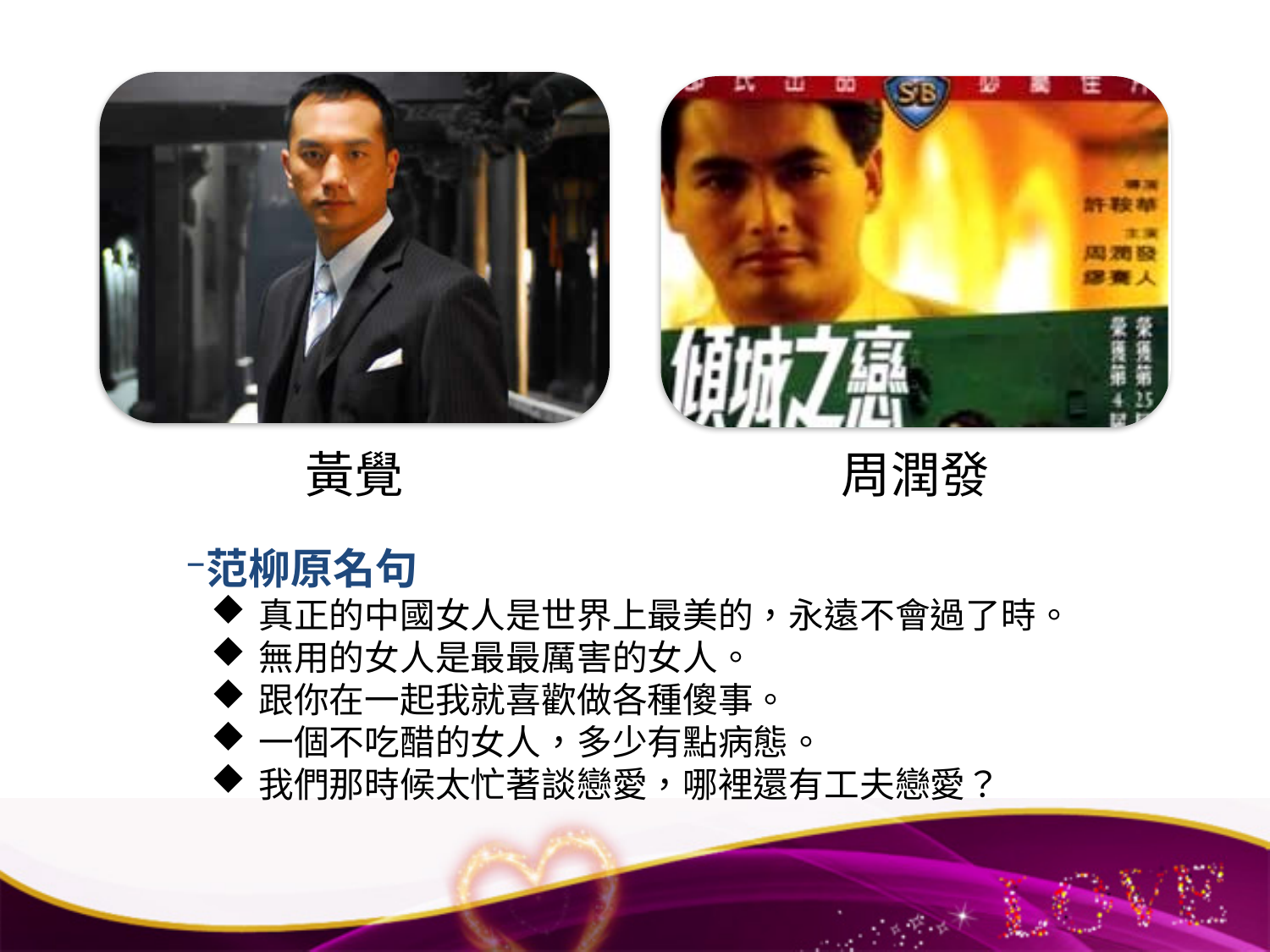

黃覺
周潤發
范柳原名句
真正的中國女人是世界上最美的，永遠不會過了時。
無用的女人是最最厲害的女人。
跟你在一起我就喜歡做各種傻事。
一個不吃醋的女人，多少有點病態。
我們那時候太忙著談戀愛，哪裡還有工夫戀愛？